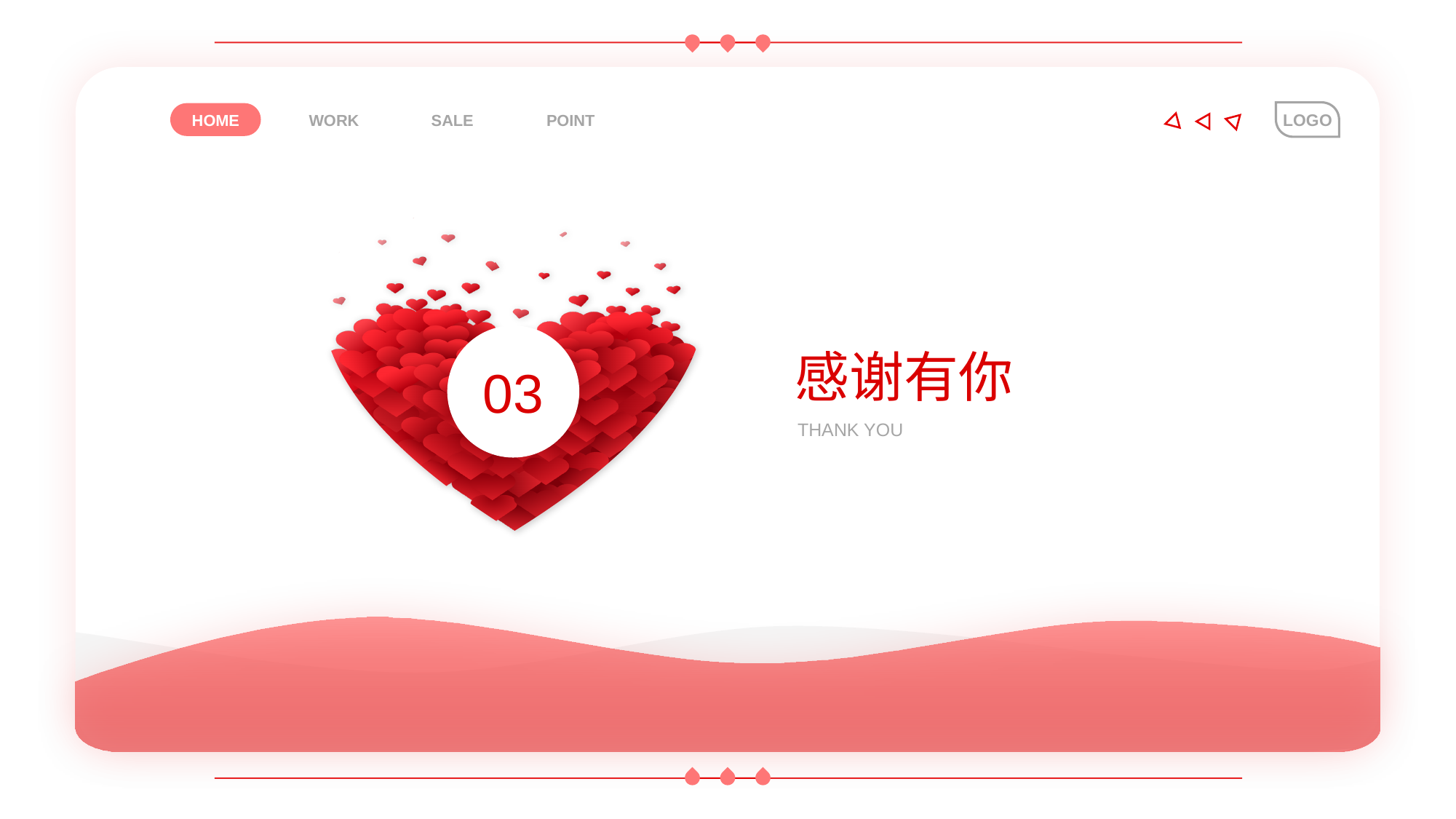

BY YUSHEN

LOGO

HOME
WORK
SALE
POINT

03
感谢有你
THANK YOU